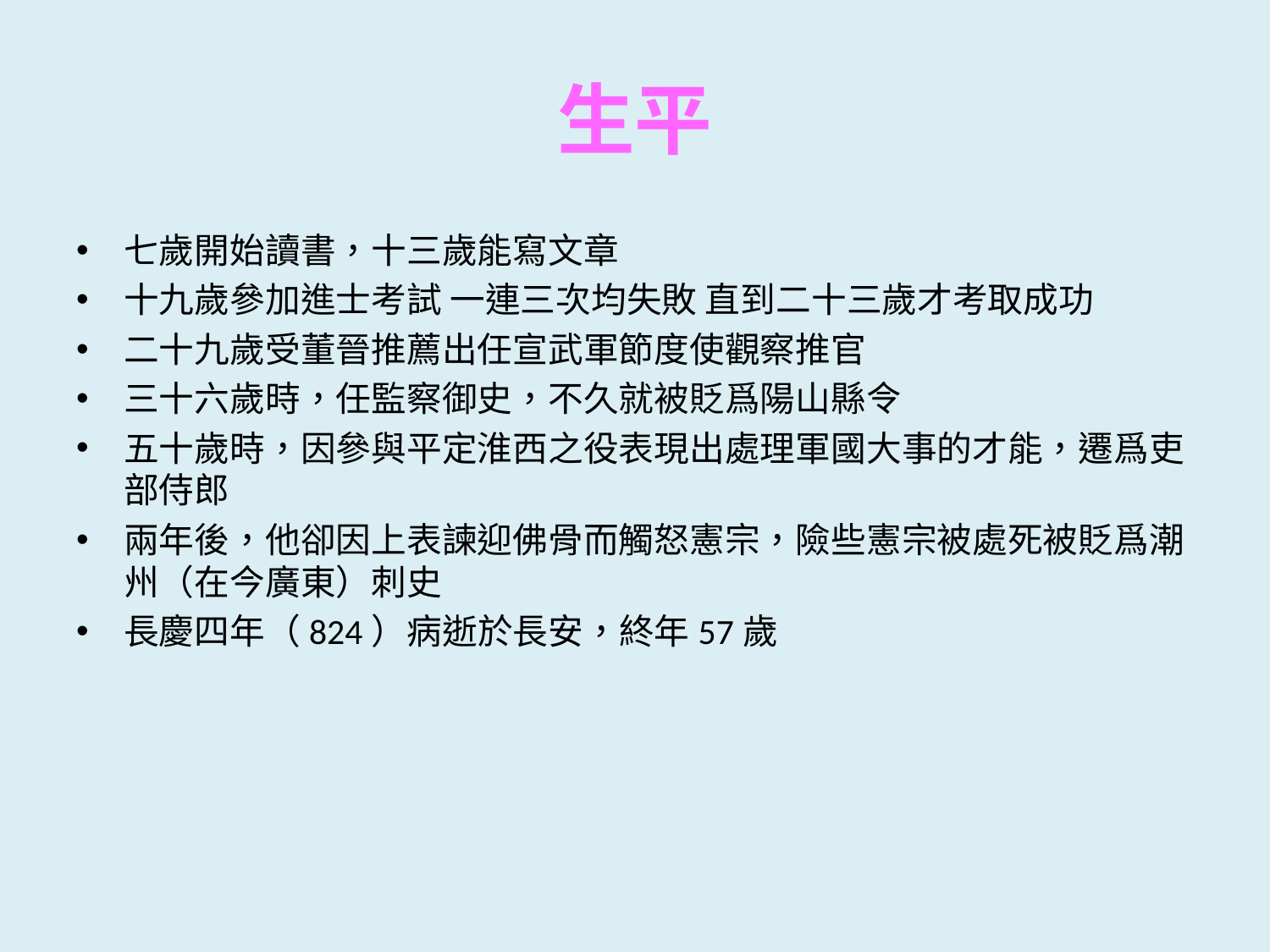

# 生平
七歲開始讀書，十三歲能寫文章
十九歲參加進士考試 一連三次均失敗 直到二十三歲才考取成功
二十九歲受董晉推薦出任宣武軍節度使觀察推官
三十六歲時，任監察御史，不久就被貶爲陽山縣令
五十歲時，因參與平定淮西之役表現出處理軍國大事的才能，遷爲吏部侍郎
兩年後，他卻因上表諫迎佛骨而觸怒憲宗，險些憲宗被處死被貶爲潮州（在今廣東）刺史
長慶四年（824）病逝於長安，終年57歲